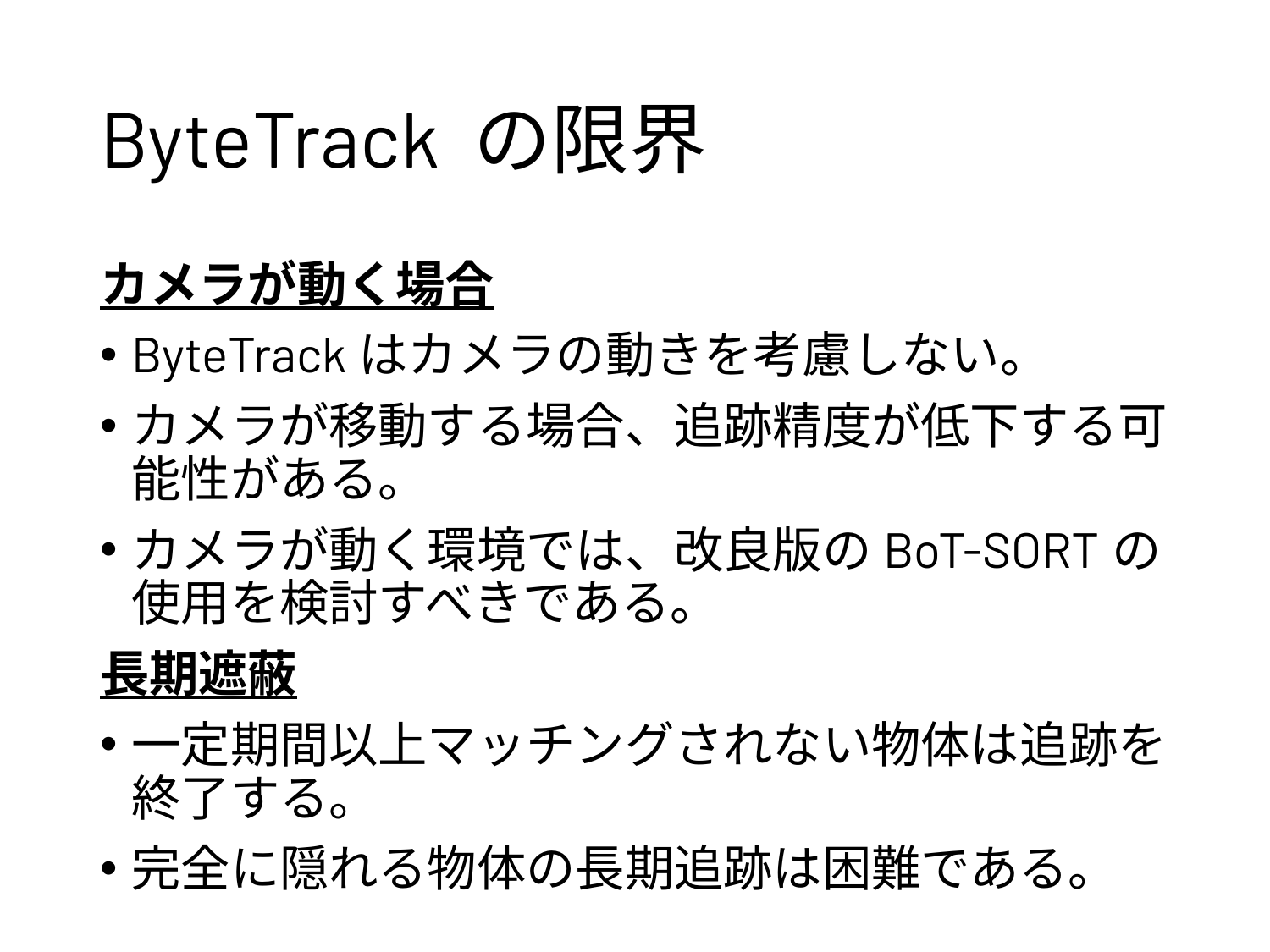

# ByteTrack の限界
カメラが動く場合
ByteTrackはカメラの動きを考慮しない。
カメラが移動する場合、追跡精度が低下する可能性がある。
カメラが動く環境では、改良版のBoT-SORTの使用を検討すべきである。
長期遮蔽
一定期間以上マッチングされない物体は追跡を終了する。
完全に隠れる物体の長期追跡は困難である。